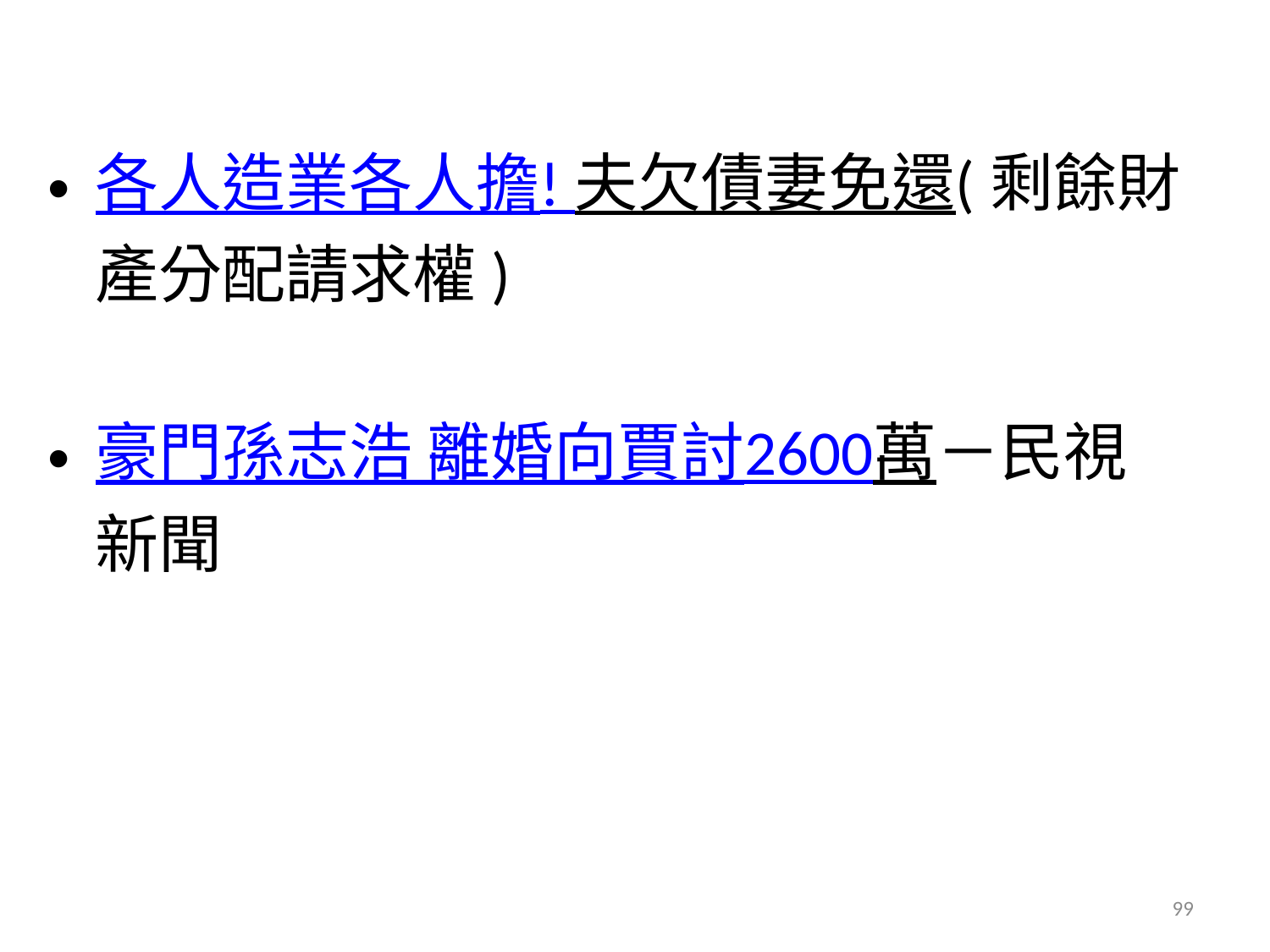

#
各人造業各人擔! 夫欠債妻免還(剩餘財產分配請求權)

豪門孫志浩 離婚向賈討2600萬－民視新聞

99